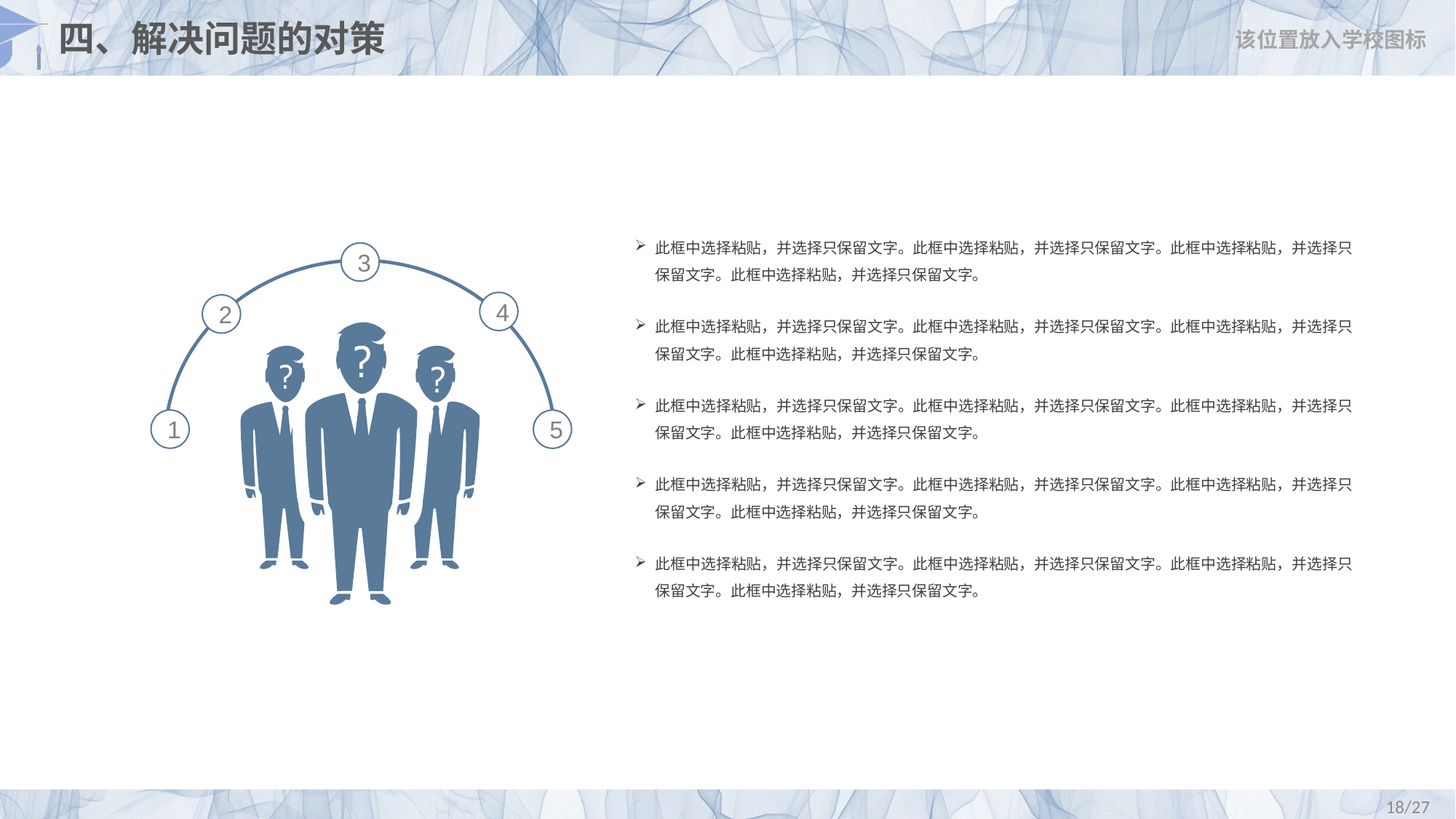

# 四、解决问题的对策
该位置放入学校图标
此框中选择粘贴，并选择只保留文字。此框中选择粘贴，并选择只保留文字。此框中选择粘贴，并选择只保留文字。此框中选择粘贴，并选择只保留文字。

此框中选择粘贴，并选择只保留文字。此框中选择粘贴，并选择只保留文字。此框中选择粘贴，并选择只保留文字。此框中选择粘贴，并选择只保留文字。

此框中选择粘贴，并选择只保留文字。此框中选择粘贴，并选择只保留文字。此框中选择粘贴，并选择只保留文字。此框中选择粘贴，并选择只保留文字。

此框中选择粘贴，并选择只保留文字。此框中选择粘贴，并选择只保留文字。此框中选择粘贴，并选择只保留文字。此框中选择粘贴，并选择只保留文字。

此框中选择粘贴，并选择只保留文字。此框中选择粘贴，并选择只保留文字。此框中选择粘贴，并选择只保留文字。此框中选择粘贴，并选择只保留文字。

3

4
2

1
5
18/27